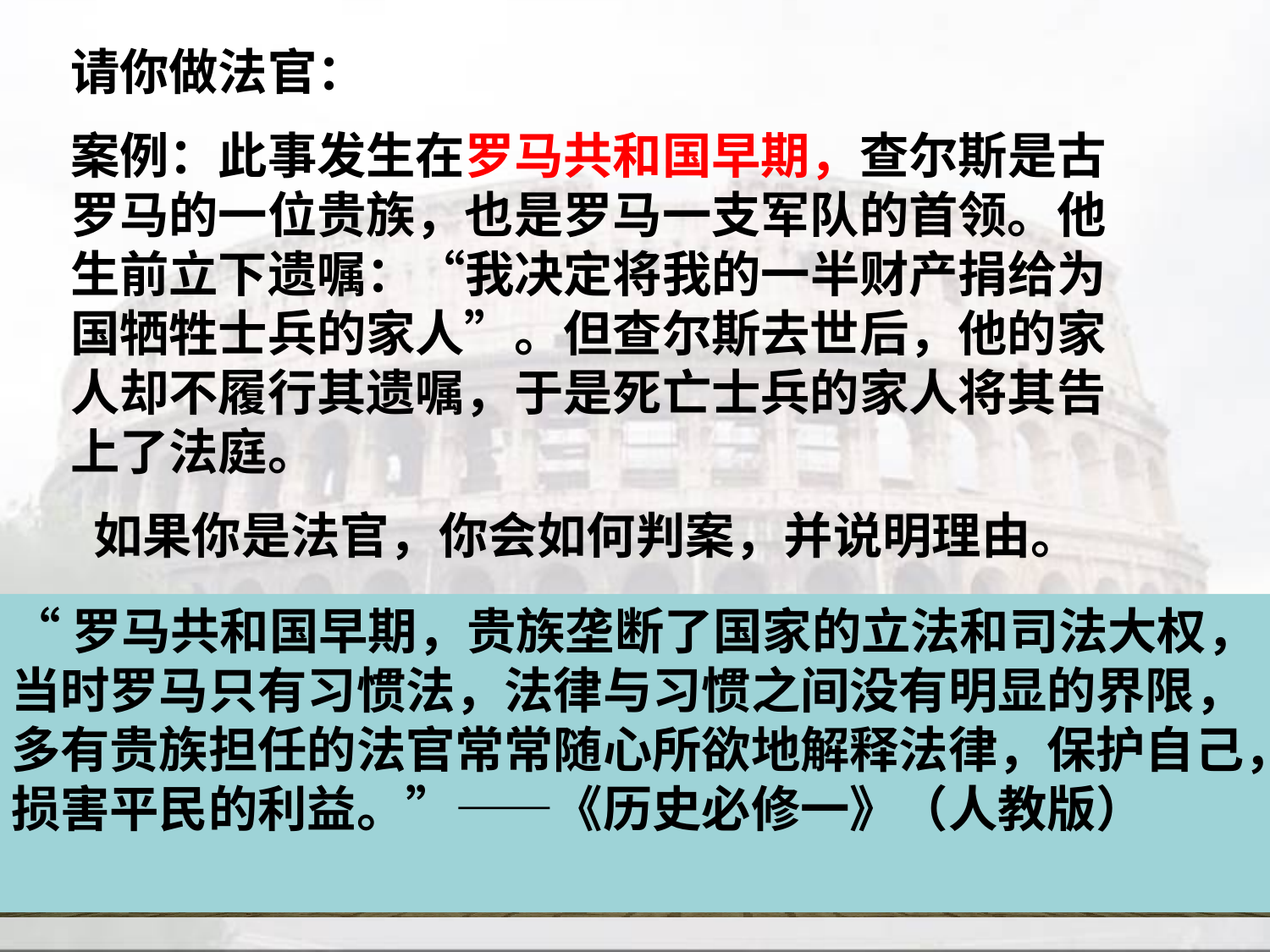

请你做法官：
案例：此事发生在罗马共和国早期，查尔斯是古罗马的一位贵族，也是罗马一支军队的首领。他生前立下遗嘱：“我决定将我的一半财产捐给为国牺牲士兵的家人”。但查尔斯去世后，他的家人却不履行其遗嘱，于是死亡士兵的家人将其告上了法庭。
 如果你是法官，你会如何判案，并说明理由。
“罗马共和国早期，贵族垄断了国家的立法和司法大权，当时罗马只有习惯法，法律与习惯之间没有明显的界限，多有贵族担任的法官常常随心所欲地解释法律，保护自己，损害平民的利益。”——《历史必修一》（人教版）